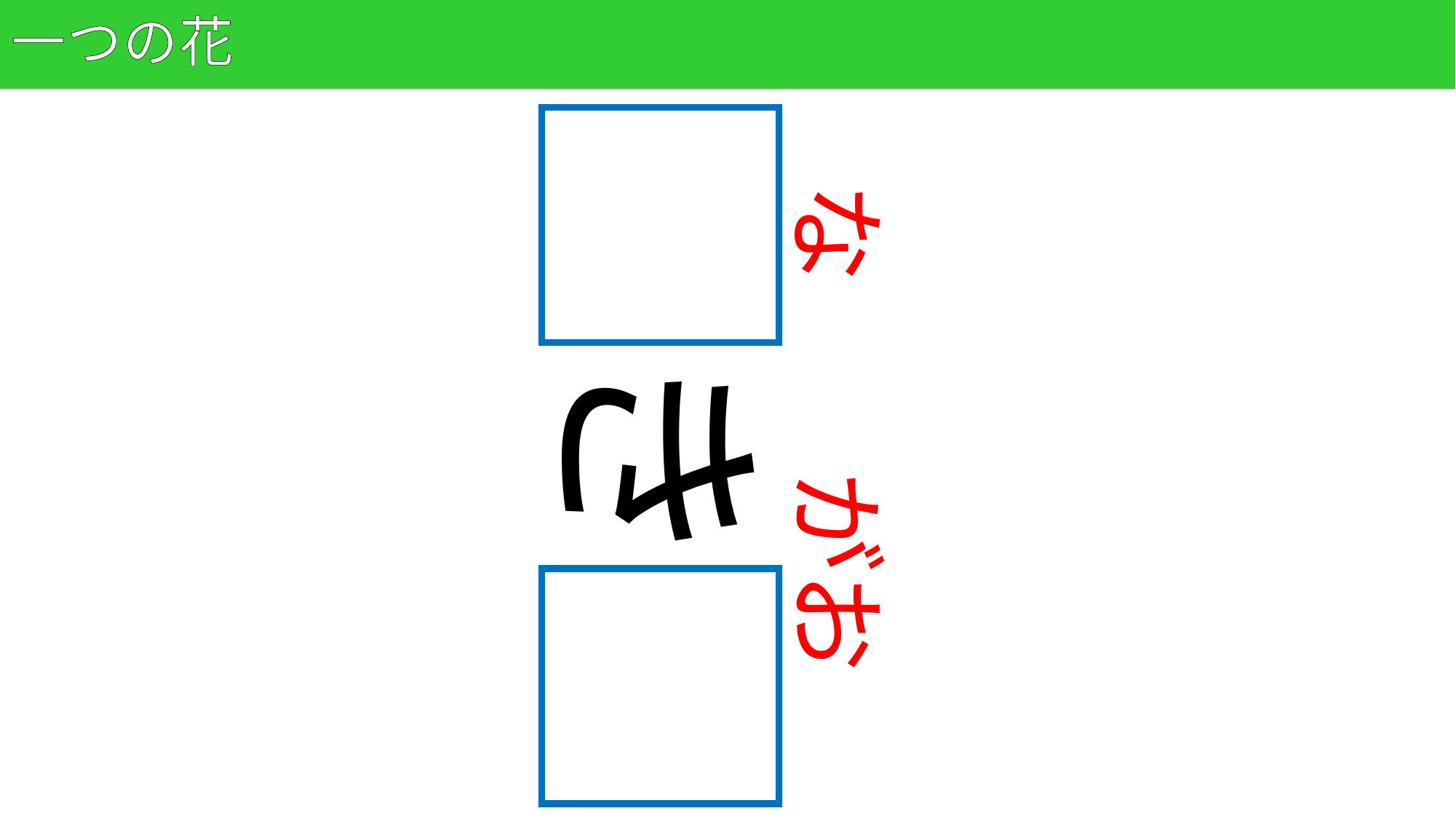

# 一つの花
116
泣き顔

な  　  がお